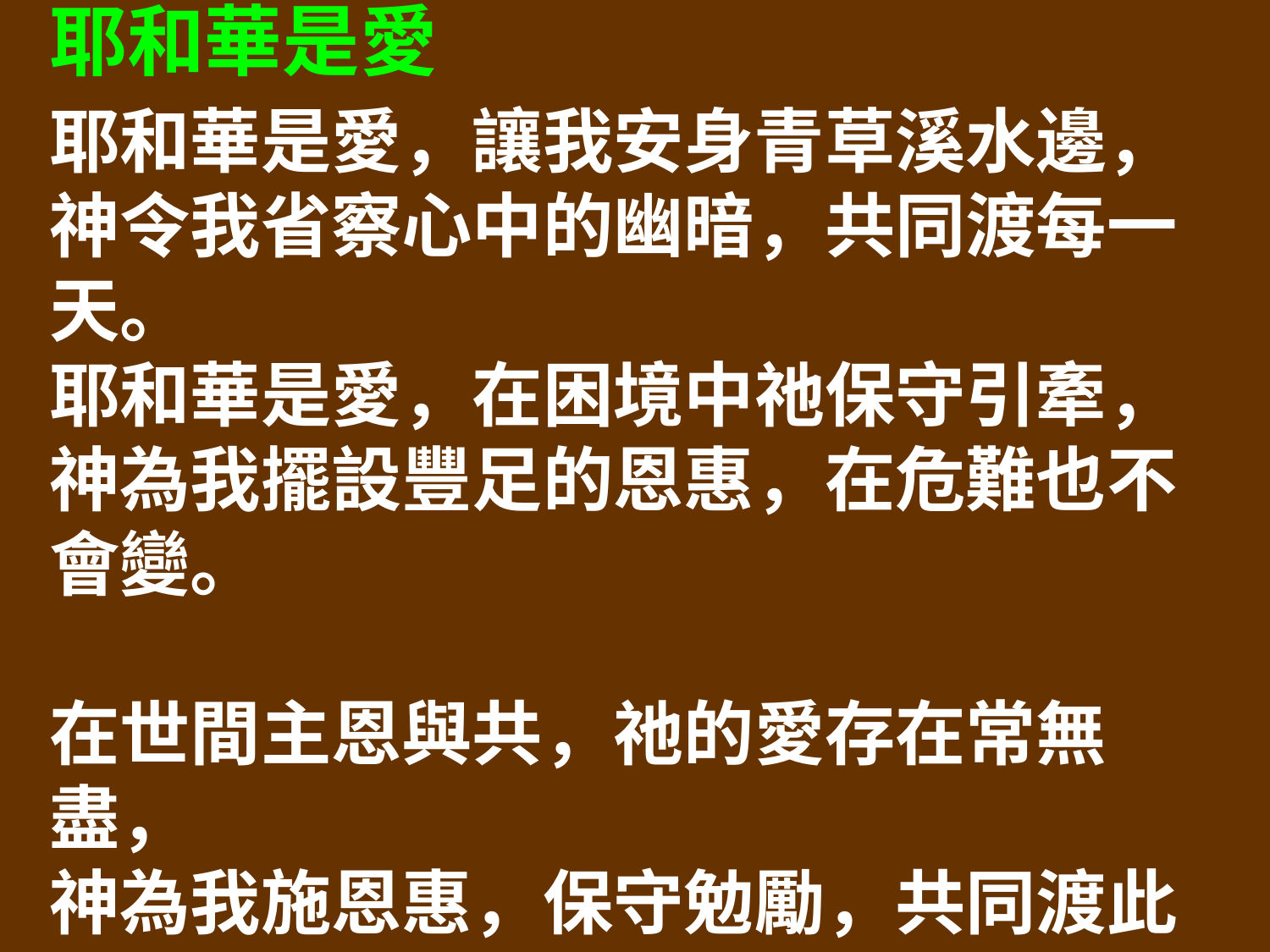

耶和華是愛
耶和華是愛，讓我安身青草溪水邊，
神令我省察心中的幽暗，共同渡每一天。
耶和華是愛，在困境中祂保守引牽，
神為我擺設豐足的恩惠，在危難也不會變。

在世間主恩與共，祂的愛存在常無盡，
神為我施恩惠，保守勉勵，共同渡此世。
耶和華是愛，讓我安身青草溪水邊，
無限滿足快樂湧於心裡，在危難也不會變。